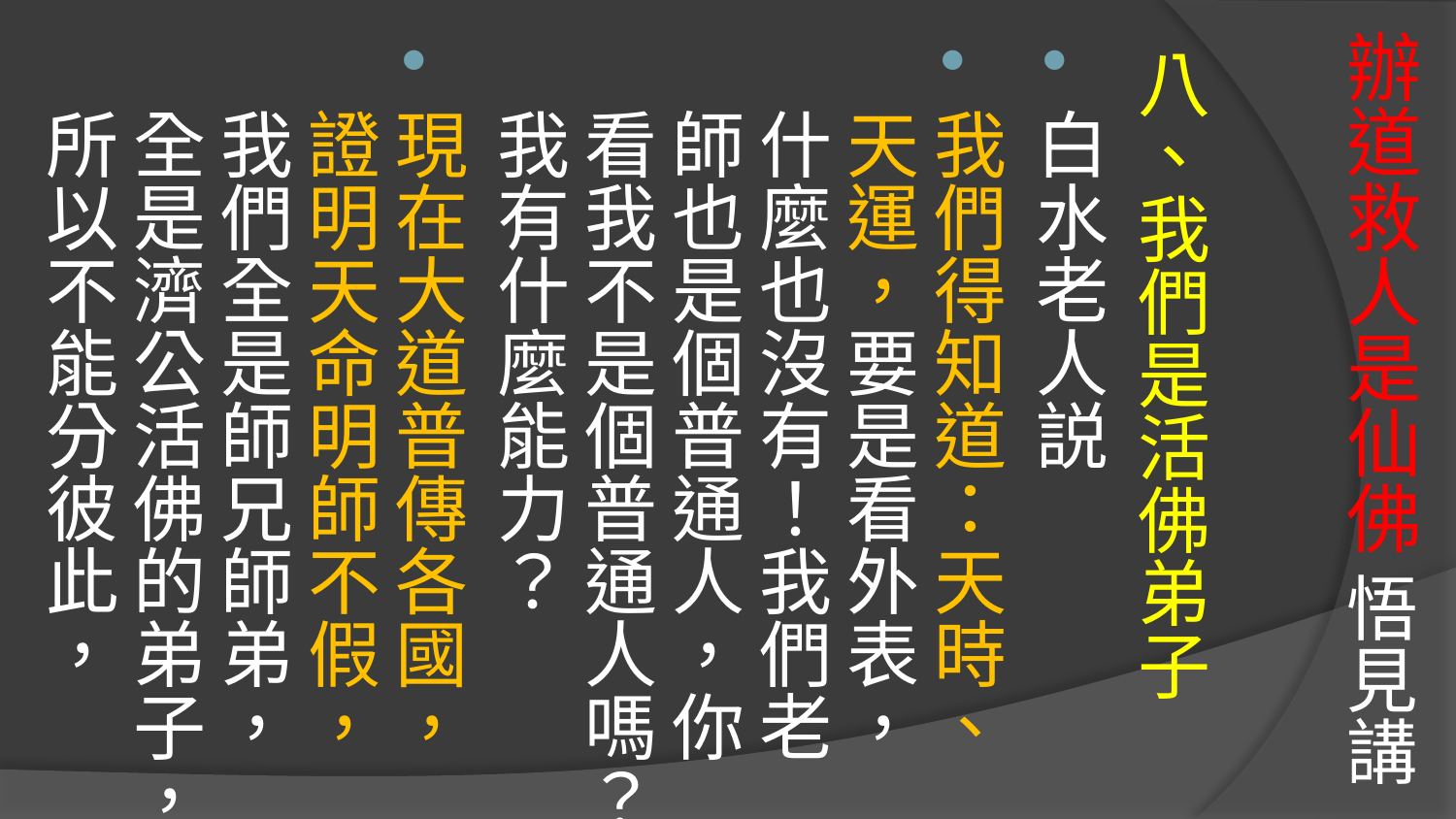

# 辦道救人是仙佛 悟見講
八、我們是活佛弟子
白水老人説
我們得知道：天時、天運，要是看外表，什麼也沒有！我們老師也是個普通人，你看我不是個普通人嗎？我有什麼能力？
現在大道普傳各國，證明天命明師不假， 我們全是師兄師弟，全是濟公活佛的弟子，所以不能分彼此，